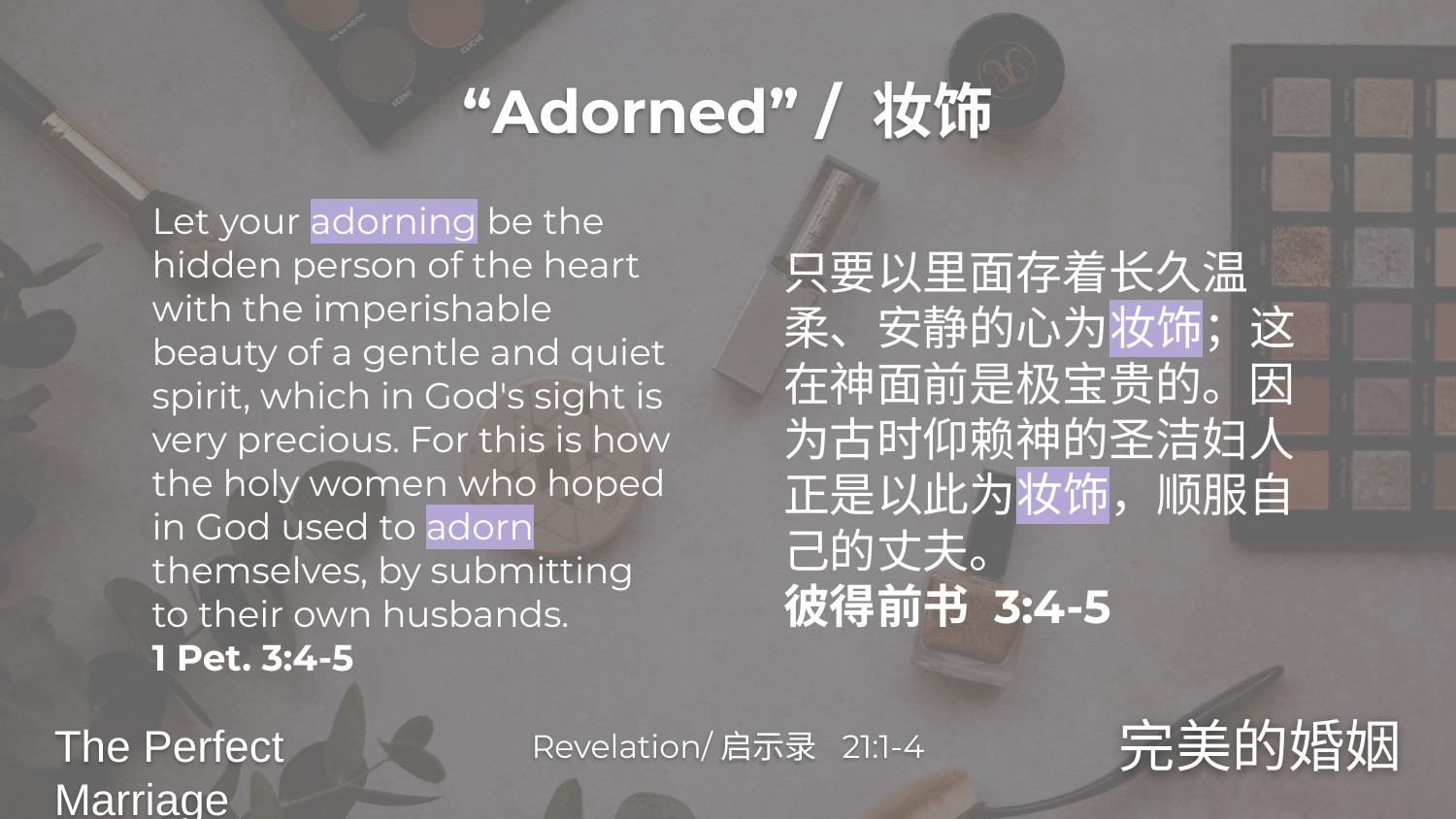

“Adorned” / 妆饰
Let your adorning be the hidden person of the heart with the imperishable beauty of a gentle and quiet spirit, which in God's sight is very precious. For this is how the holy women who hoped in God used to adorn themselves, by submitting to their own husbands.
1 Pet. 3:4-5
只要以里面存着长久温柔、安静的心为妆饰；这在神面前是极宝贵的。因为古时仰赖神的圣洁妇人正是以此为妆饰，顺服自己的丈夫。
彼得前书 3:4-5